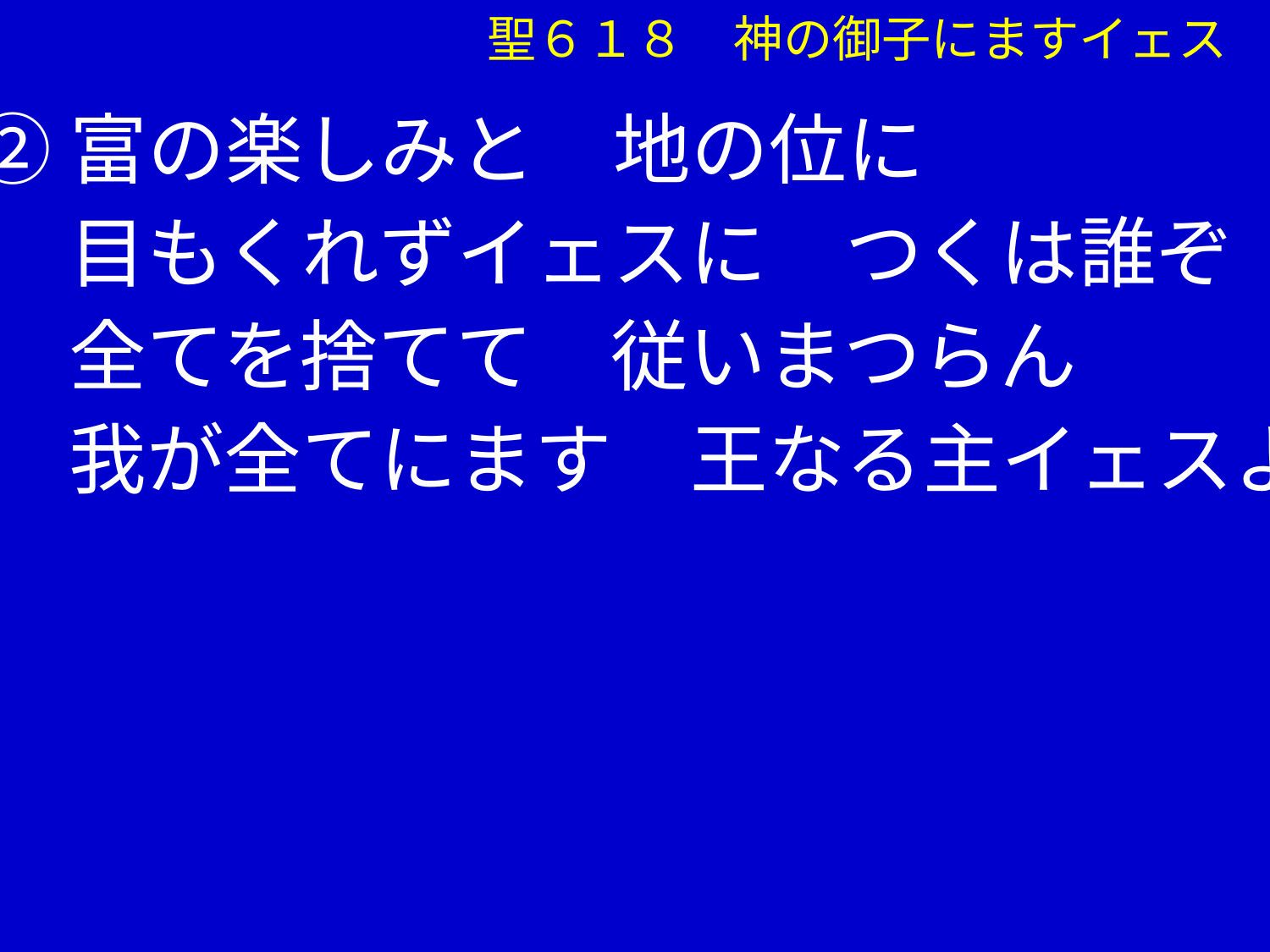

聖６１８　神の御子にますイェス
②富の楽しみと　地の位に
　 目もくれずイェスに　つくは誰ぞ
　 全てを捨てて　従いまつらん
　 我が全てにます　王なる主イェスよ